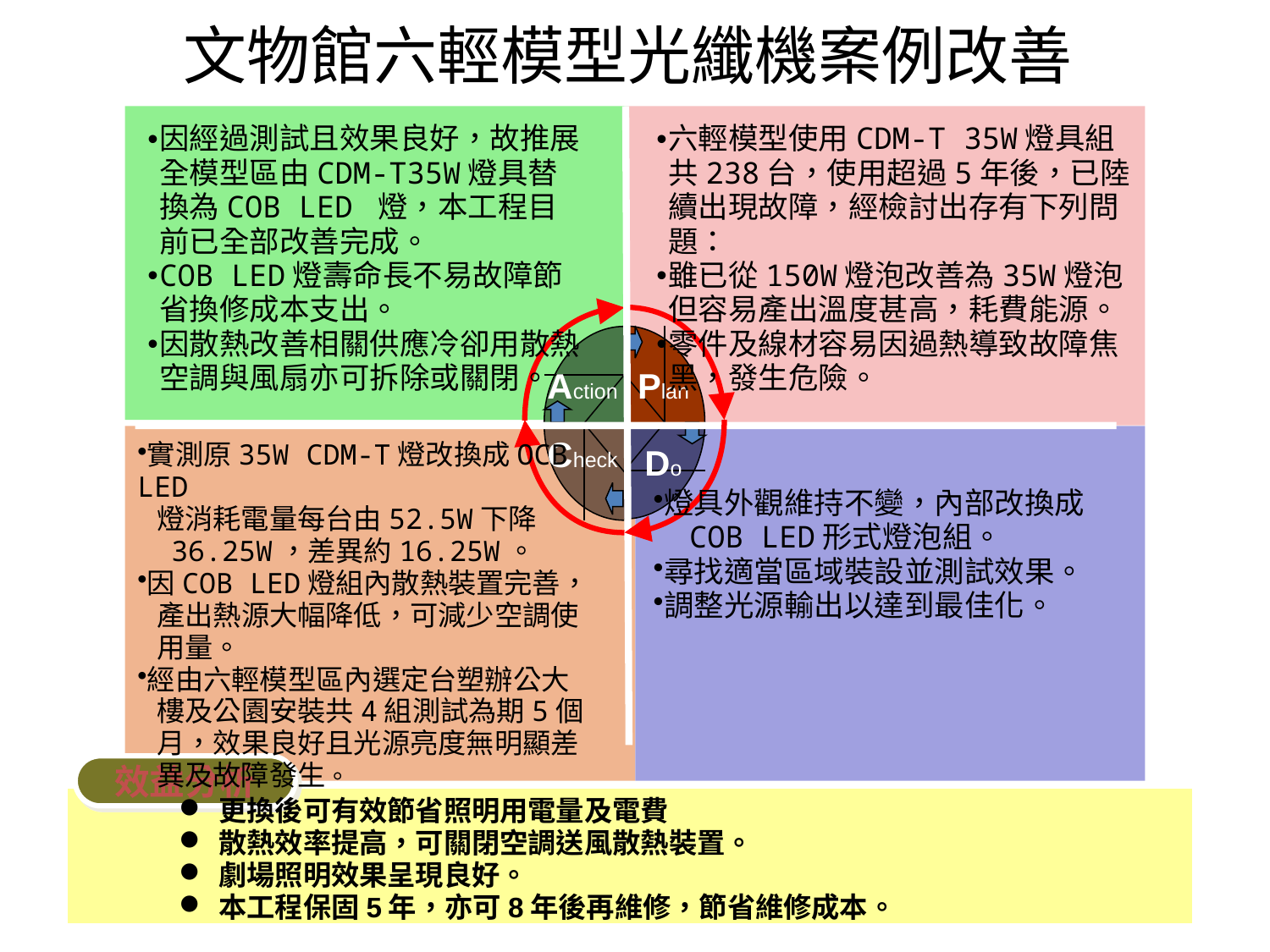

# 文物館六輕模型光纖機案例改善

因經過測試且效果良好，故推展全模型區由CDM-T35W燈具替換為COB LED 燈，本工程目前已全部改善完成。
COB LED燈壽命長不易故障節省換修成本支出。
因散熱改善相關供應冷卻用散熱空調與風扇亦可拆除或關閉。

六輕模型使用CDM-T 35W燈具組共238台，使用超過5年後，已陸續出現故障，經檢討出存有下列問題：
雖已從150W燈泡改善為35W燈泡但容易產出溫度甚高，耗費能源。
零件及線材容易因過熱導致故障焦黑，發生危險。

Action
Plan

Check

實測原35W CDM-T燈改換成OCB LED
  燈消耗電量每台由52.5W下降
  36.25W，差異約16.25W。
因COB LED燈組內散熱裝置完善，
  產出熱源大幅降低，可減少空調使
  用量。
經由六輕模型區內選定台塑辦公大
  樓及公園安裝共4組測試為期5個
  月，效果良好且光源亮度無明顯差
  異及故障發生。

Do
燈具外觀維持不變，內部改換成
  COB LED形式燈泡組。
尋找適當區域裝設並測試效果。
調整光源輸出以達到最佳化。

效益分析

更換後可有效節省照明用電量及電費
散熱效率提高，可關閉空調送風散熱裝置。
劇場照明效果呈現良好。
本工程保固5年，亦可8年後再維修，節省維修成本。